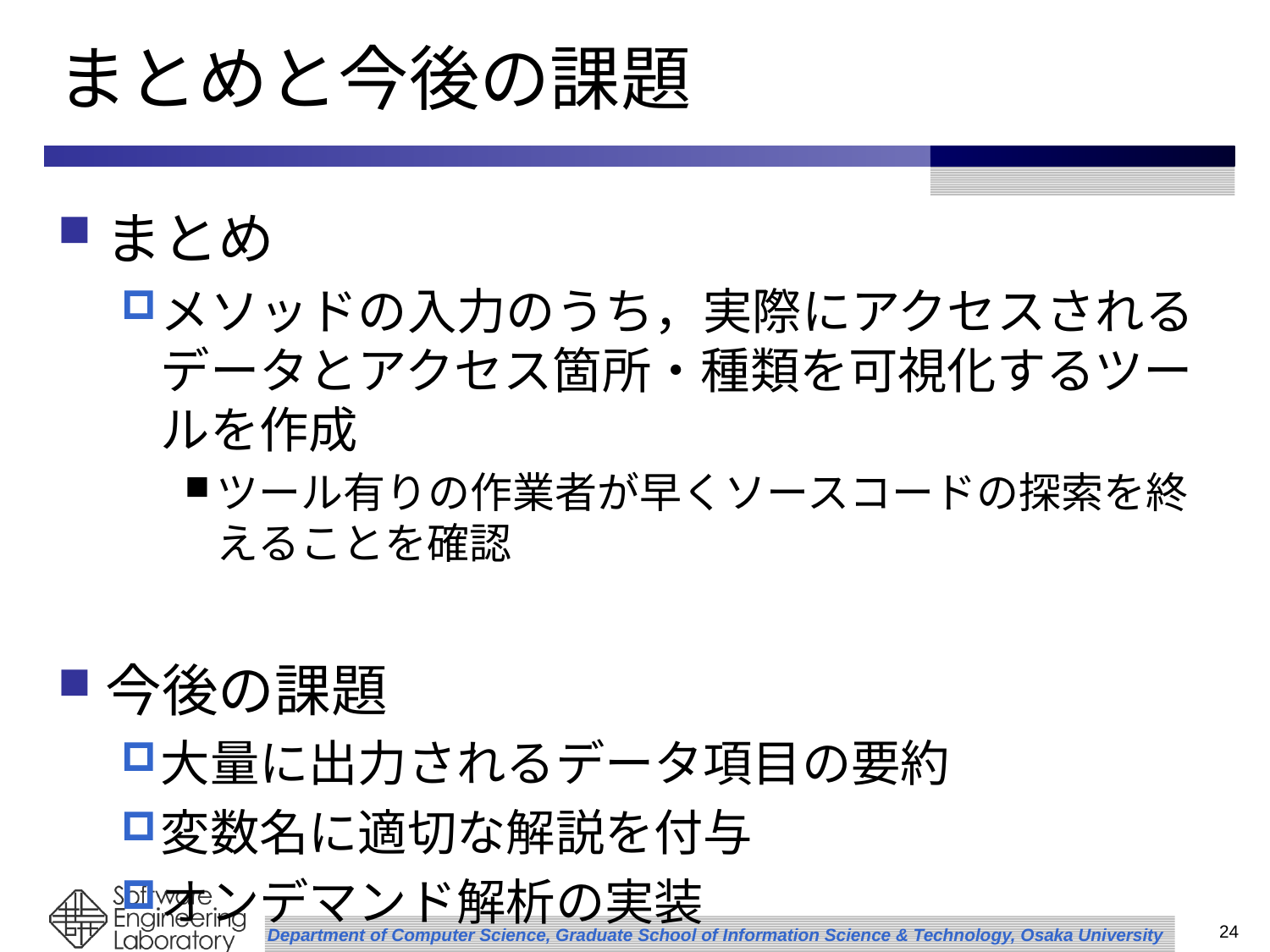

# まとめと今後の課題
まとめ
メソッドの入力のうち，実際にアクセスされるデータとアクセス箇所・種類を可視化するツールを作成
ツール有りの作業者が早くソースコードの探索を終えることを確認

今後の課題
大量に出力されるデータ項目の要約
変数名に適切な解説を付与
オンデマンド解析の実装
24